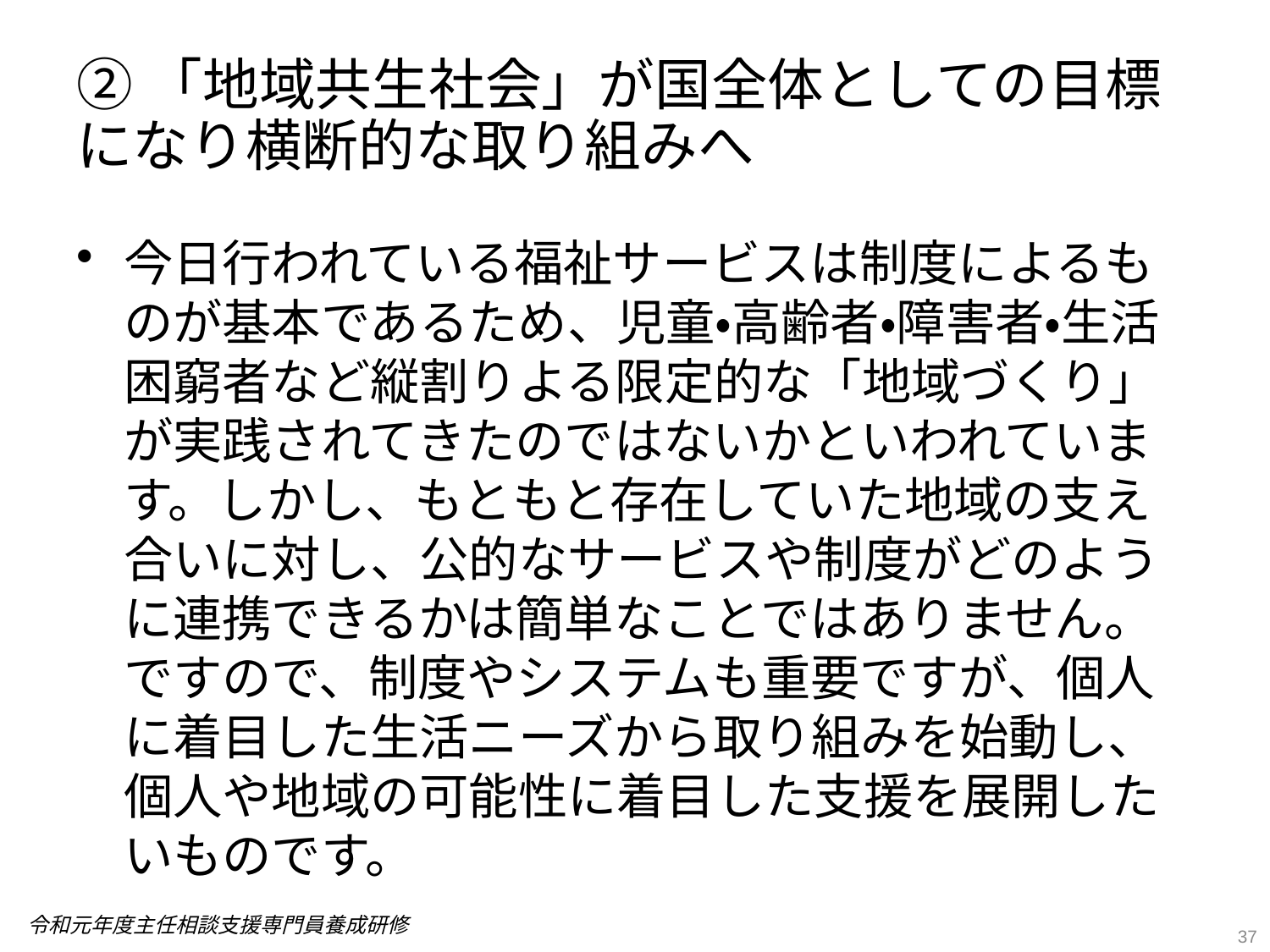

# ②「地域共生社会」が国全体としての目標になり横断的な取り組みへ
今日行われている福祉サービスは制度によるものが基本であるため、児童・高齢者・障害者・生活困窮者など縦割りよる限定的な「地域づくり」が実践されてきたのではないかといわれています。しかし、もともと存在していた地域の支え合いに対し、公的なサービスや制度がどのように連携できるかは簡単なことではありません。ですので、制度やシステムも重要ですが、個人に着目した生活ニーズから取り組みを始動し、個人や地域の可能性に着目した支援を展開したいものです。

37